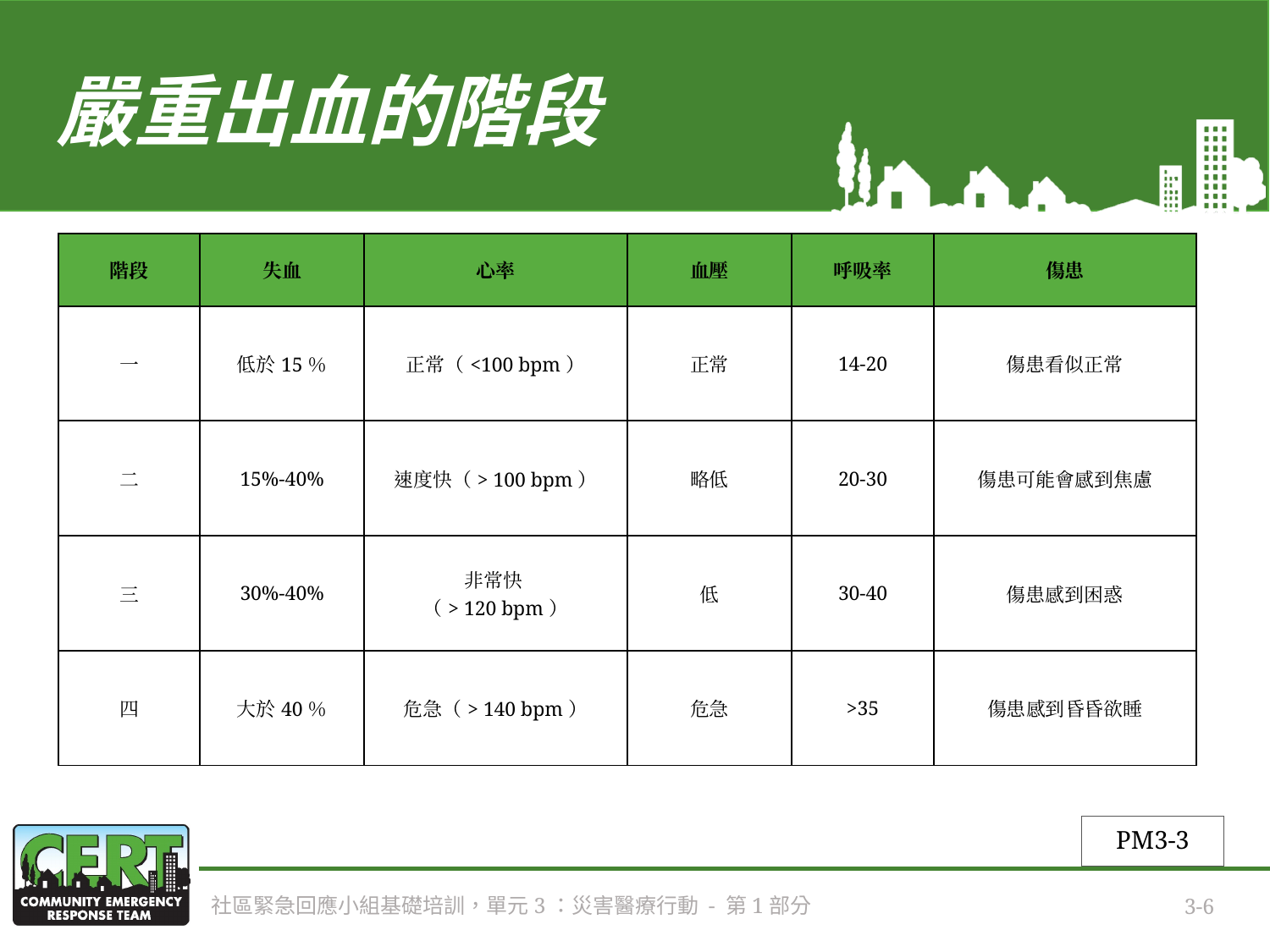

# 嚴重出血的階段
| 階段 | 失血 | 心率 | 血壓 | 呼吸率 | 傷患 |
| --- | --- | --- | --- | --- | --- |
| 一 | 低於15％ | 正常（<100 bpm） | 正常 | 14-20 | 傷患看似正常 |
| 二 | 15%-40% | 速度快（> 100 bpm） | 略低 | 20-30 | 傷患可能會感到焦慮 |
| 三 | 30%-40% | 非常快 （> 120 bpm） | 低 | 30-40 | 傷患感到困惑 |
| 四 | 大於40％ | 危急（> 140 bpm） | 危急 | >35 | 傷患感到昏昏欲睡 |
PM3-3
社區緊急回應小組基礎培訓，單元3：災害醫療行動 - 第1部分
3-6